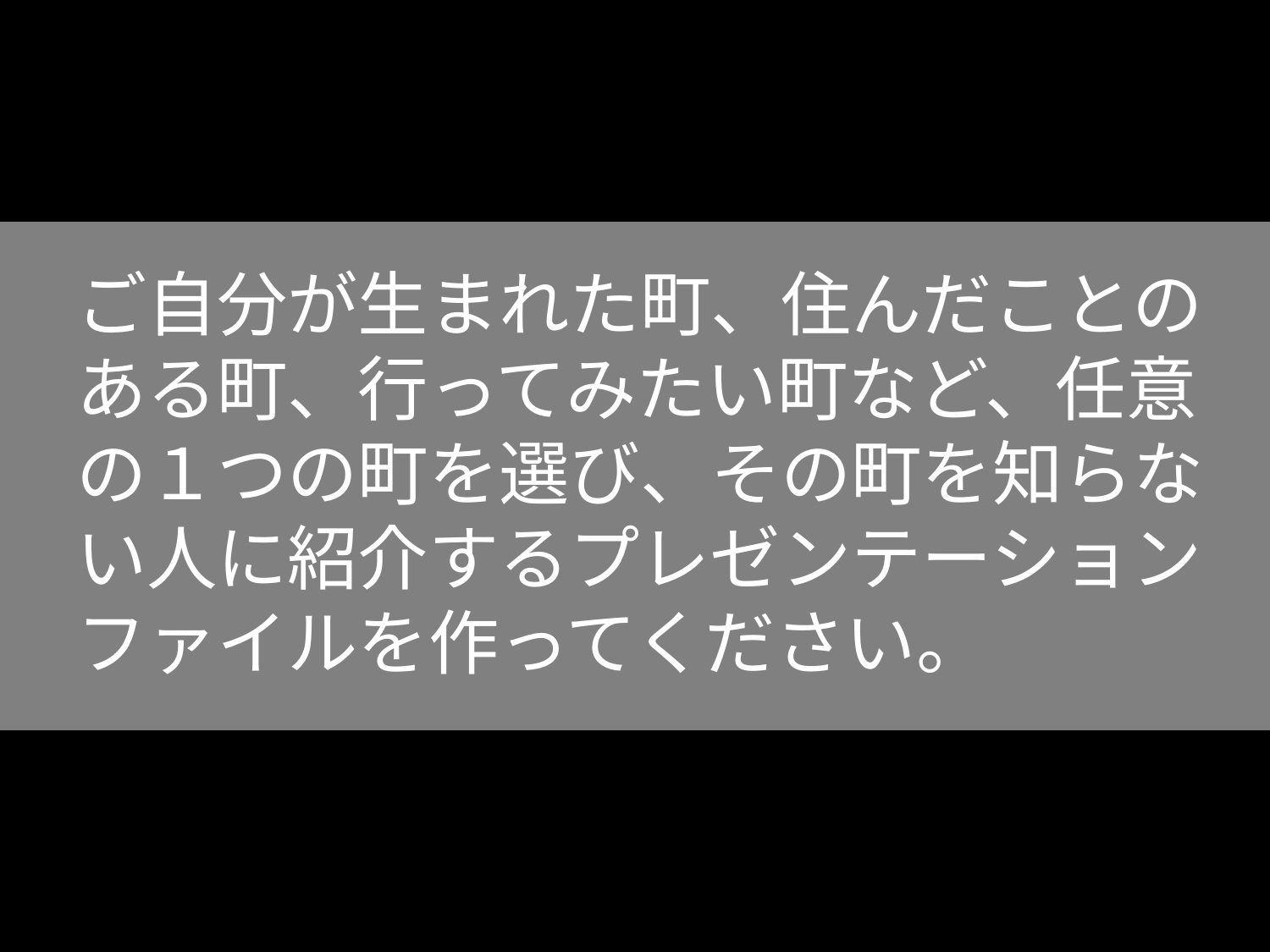

#

ご自分が生まれた町、住んだことのある町、行ってみたい町など、任意の１つの町を選び、その町を知らない人に紹介するプレゼンテーションファイルを作ってください。